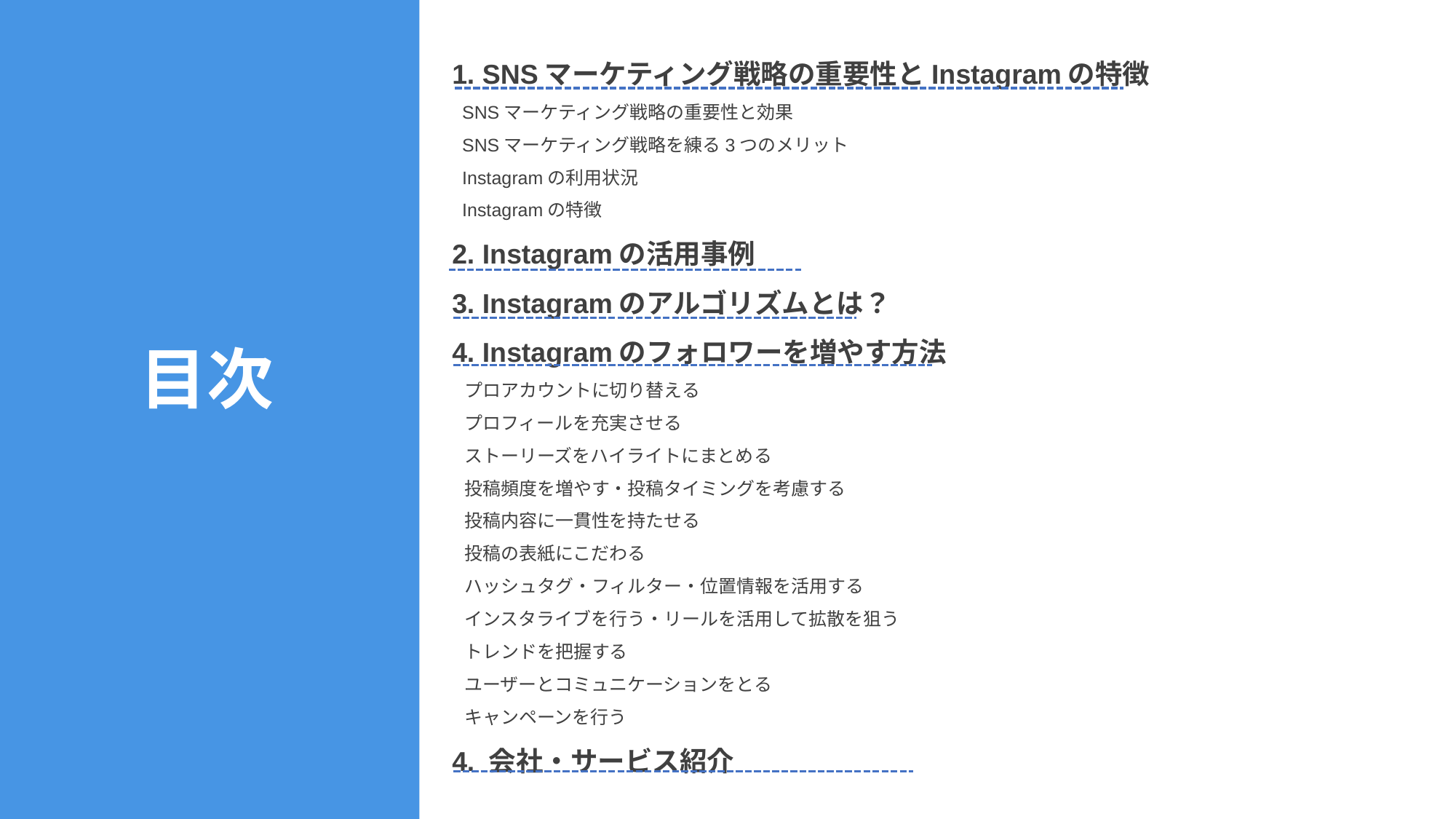

1. SNSマーケティング戦略の重要性とInstagramの特徴
  SNSマーケティング戦略の重要性と効果
  SNSマーケティング戦略を練る3つのメリット
  Instagramの利用状況
  Instagramの特徴
2. Instagramの活用事例
3. Instagramのアルゴリズムとは？
4. Instagramのフォロワーを増やす方法
  プロアカウントに切り替える
  プロフィールを充実させる
  ストーリーズをハイライトにまとめる
  投稿頻度を増やす・投稿タイミングを考慮する
  投稿内容に一貫性を持たせる
  投稿の表紙にこだわる
  ハッシュタグ・フィルター・位置情報を活用する
  インスタライブを行う・リールを活用して拡散を狙う
  トレンドを把握する
  ユーザーとコミュニケーションをとる
  キャンペーンを行う
4. 会社・サービス紹介
目次